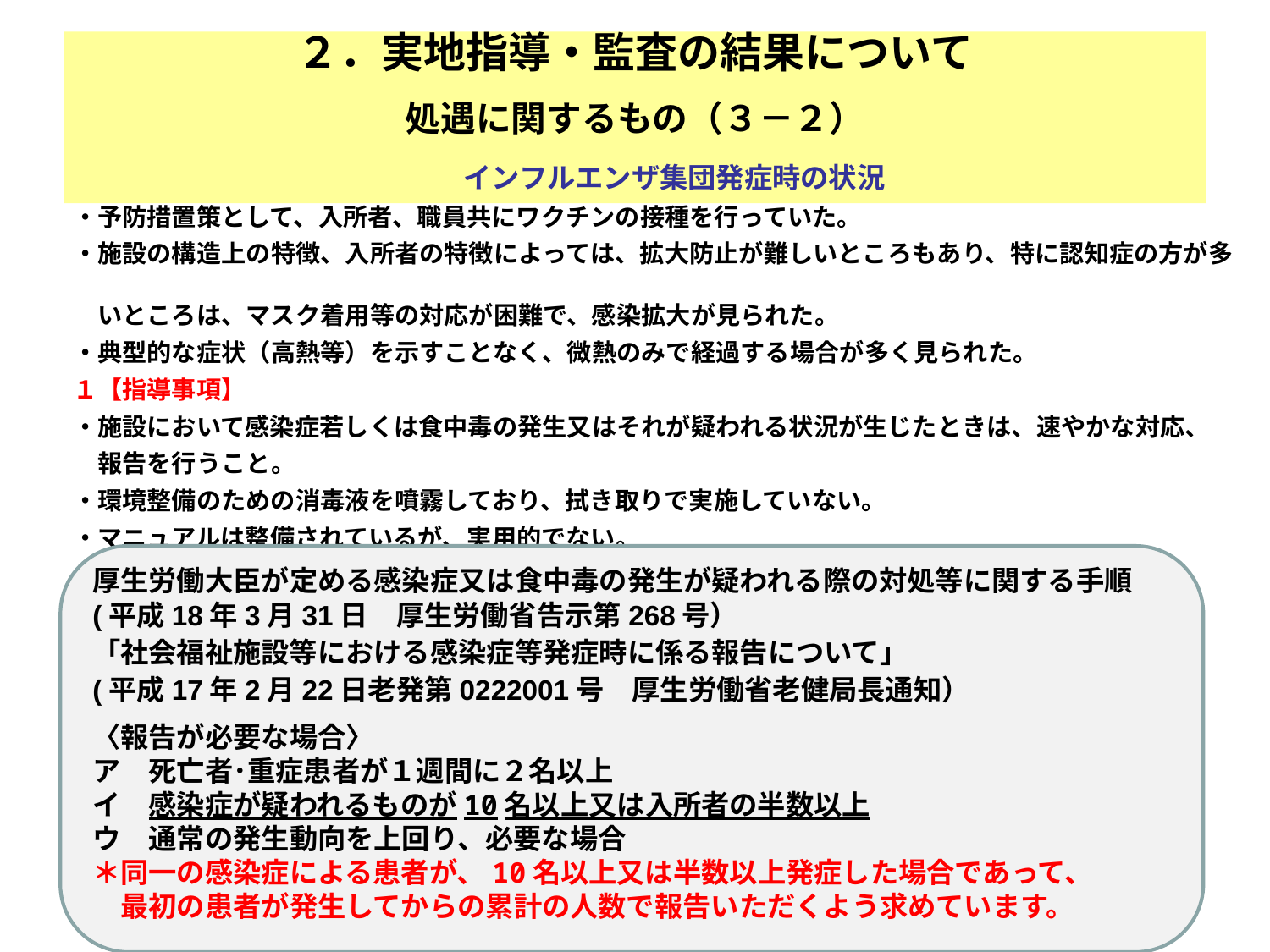

２．実地指導・監査の結果について
# 処遇に関するもの（３－２）
　インフルエンザ集団発症時の状況
・予防措置策として、入所者、職員共にワクチンの接種を行っていた。
・施設の構造上の特徴、入所者の特徴によっては、拡大防止が難しいところもあり、特に認知症の方が多
　いところは、マスク着用等の対応が困難で、感染拡大が見られた。
・典型的な症状（高熱等）を示すことなく、微熱のみで経過する場合が多く見られた。
１【指導事項】
・施設において感染症若しくは食中毒の発生又はそれが疑われる状況が生じたときは、速やかな対応、
　報告を行うこと。
・環境整備のための消毒液を噴霧しており、拭き取りで実施していない。
・マニュアルは整備されているが、実用的でない。

厚生労働大臣が定める感染症又は食中毒の発生が疑われる際の対処等に関する手順
(平成18年3月31日　厚生労働省告示第268号）
「社会福祉施設等における感染症等発症時に係る報告について」
(平成17年2月22日老発第0222001号　厚生労働省老健局長通知）
〈報告が必要な場合〉
ア　死亡者･重症患者が１週間に２名以上
イ　感染症が疑われるものが10名以上又は入所者の半数以上
ウ　通常の発生動向を上回り、必要な場合
＊同一の感染症による患者が、10名以上又は半数以上発症した場合であって、
　最初の患者が発生してからの累計の人数で報告いただくよう求めています。
21